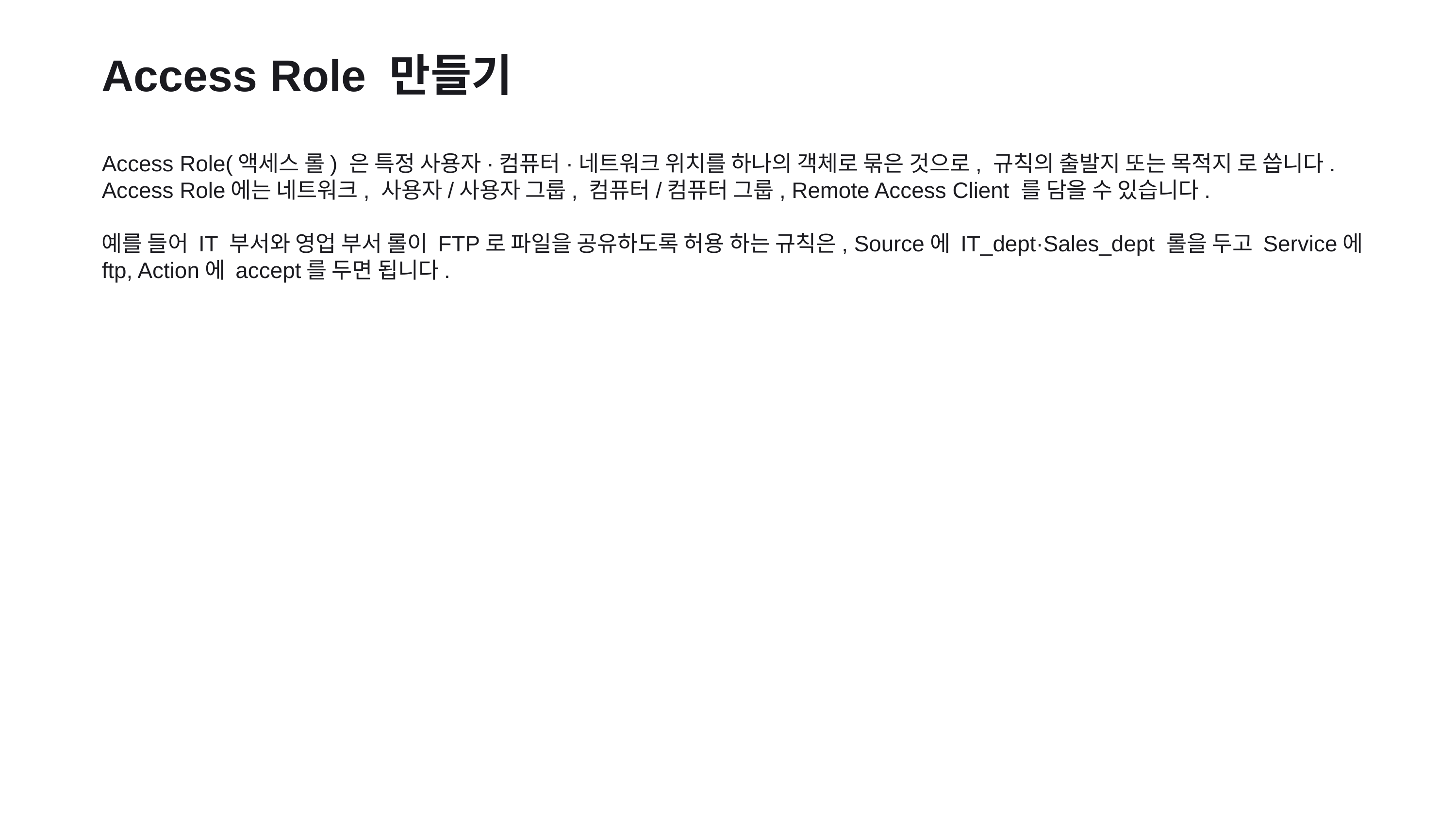

Access Role 만들기
Access Role(액세스 롤) 은 특정 사용자·컴퓨터·네트워크 위치를 하나의 객체로 묶은 것으로, 규칙의 출발지 또는 목적지 로 씁니다. Access Role에는 네트워크, 사용자/사용자 그룹, 컴퓨터/컴퓨터 그룹, Remote Access Client 를 담을 수 있습니다.

예를 들어 IT 부서와 영업 부서 롤이 FTP로 파일을 공유하도록 허용 하는 규칙은, Source에 IT_dept·Sales_dept 롤을 두고 Service에 ftp, Action에 accept를 두면 됩니다.